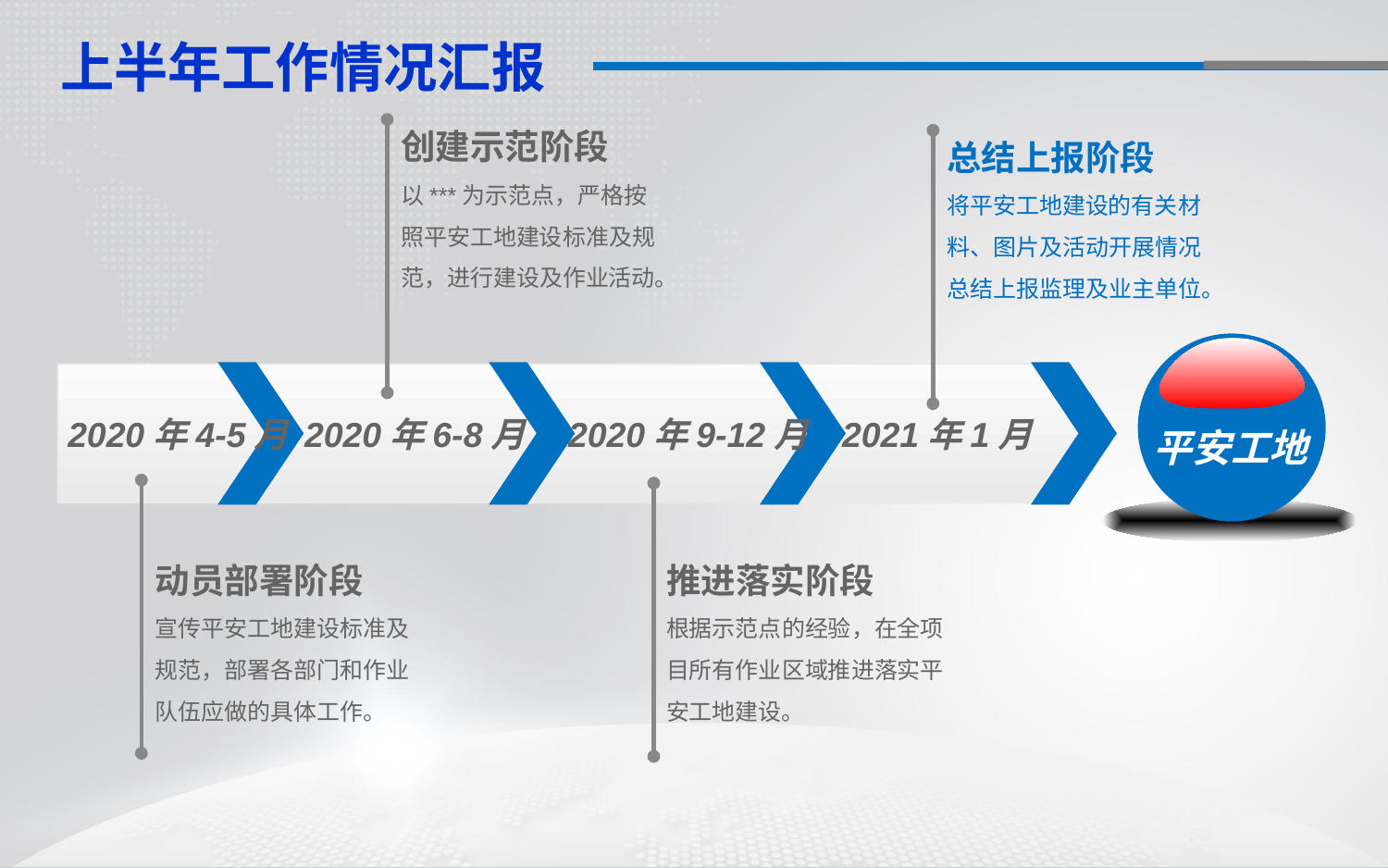

创建示范阶段
以***为示范点，严格按照平安工地建设标准及规范，进行建设及作业活动。

总结上报阶段
将平安工地建设的有关材料、图片及活动开展情况总结上报监理及业主单位。

平安工地

2020年4-5月
2020年6-8月
2020年9-12月
2021年1月

动员部署阶段
宣传平安工地建设标准及规范，部署各部门和作业队伍应做的具体工作。

推进落实阶段
根据示范点的经验，在全项目所有作业区域推进落实平安工地建设。